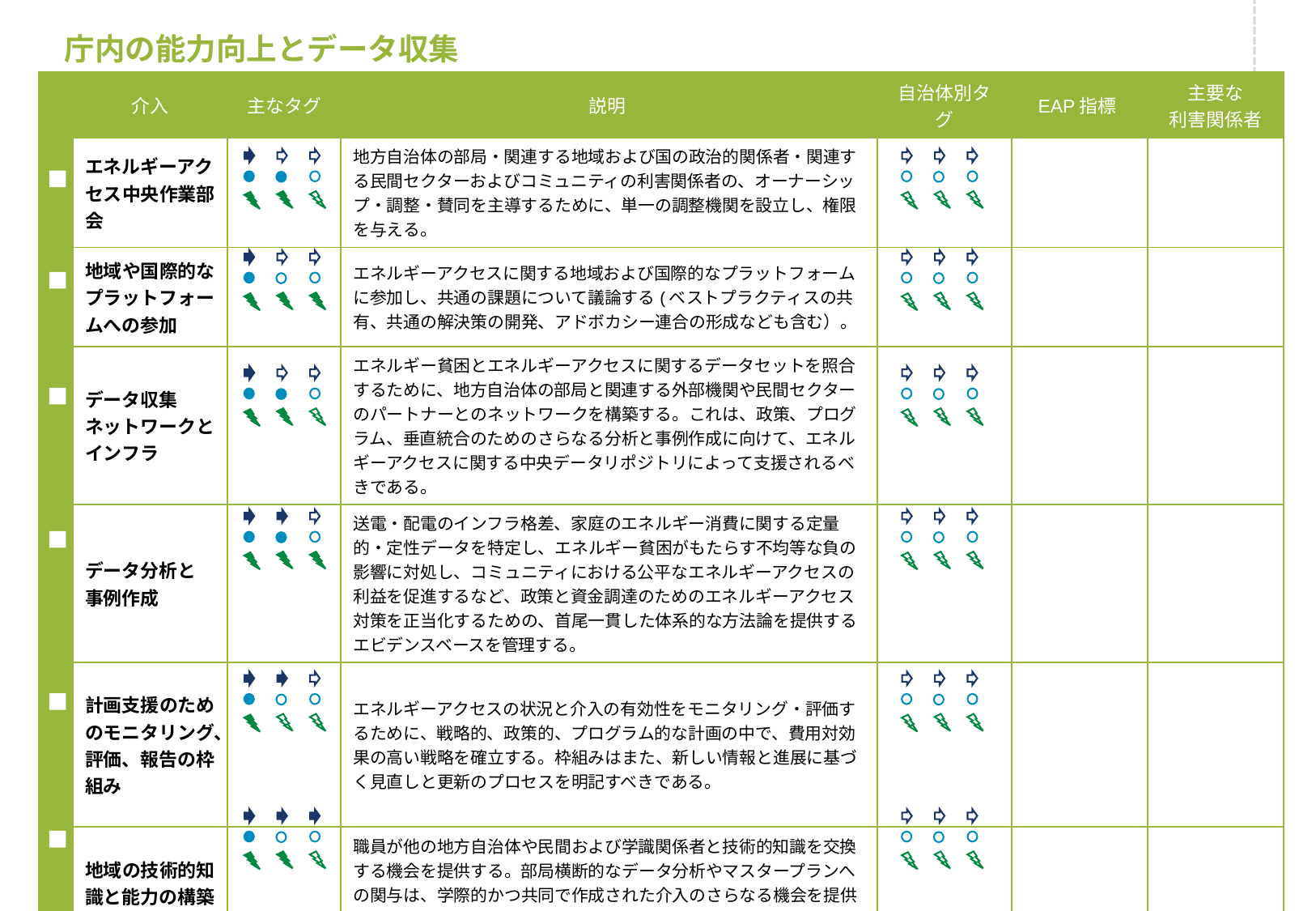

庁内の能力向上とデータ収集
|  | 介入 | 主なタグ | 説明 | 自治体別タグ | EAP指標 | 主要な 利害関係者 |
| --- | --- | --- | --- | --- | --- | --- |
|  | エネルギーアクセス中央作業部会 |  | 地方自治体の部局・関連する地域および国の政治的関係者・関連する民間セクターおよびコミュニティの利害関係者の、オーナーシップ・調整・賛同を主導するために、単一の調整機関を設立し、権限を与える。 |  |  |  |
|  | 地域や国際的なプラットフォームへの参加 |  | エネルギーアクセスに関する地域および国際的なプラットフォームに参加し、共通の課題について議論する(ベストプラクティスの共有、共通の解決策の開発、アドボカシー連合の形成なども含む）。 |  |  |  |
|  | データ収集 ネットワークとインフラ |  | エネルギー貧困とエネルギーアクセスに関するデータセットを照合するために、地方自治体の部局と関連する外部機関や民間セクターのパートナーとのネットワークを構築する。これは、政策、プログラム、垂直統合のためのさらなる分析と事例作成に向けて、エネルギーアクセスに関する中央データリポジトリによって支援されるべきである。 |  |  |  |
|  | データ分析と 事例作成 |  | 送電・配電のインフラ格差、家庭のエネルギー消費に関する定量的・定性データを特定し、エネルギー貧困がもたらす不均等な負の影響に対処し、コミュニティにおける公平なエネルギーアクセスの利益を促進するなど、政策と資金調達のためのエネルギーアクセス対策を正当化するための、首尾一貫した体系的な方法論を提供するエビデンスベースを管理する。 |  |  |  |
|  | 計画支援のためのモニタリング、評価、報告の枠組み |  | エネルギーアクセスの状況と介入の有効性をモニタリング・評価するために、戦略的、政策的、プログラム的な計画の中で、費用対効果の高い戦略を確立する。枠組みはまた、新しい情報と進展に基づく見直しと更新のプロセスを明記すべきである。 |  |  |  |
|  | 地域の技術的知識と能力の構築 |  | 職員が他の地方自治体や民間および学識関係者と技術的知識を交換する機会を提供する。部局横断的なデータ分析やマスタープランへの関与は、学際的かつ共同で作成された介入のさらなる機会を提供する。 |  |  |  |